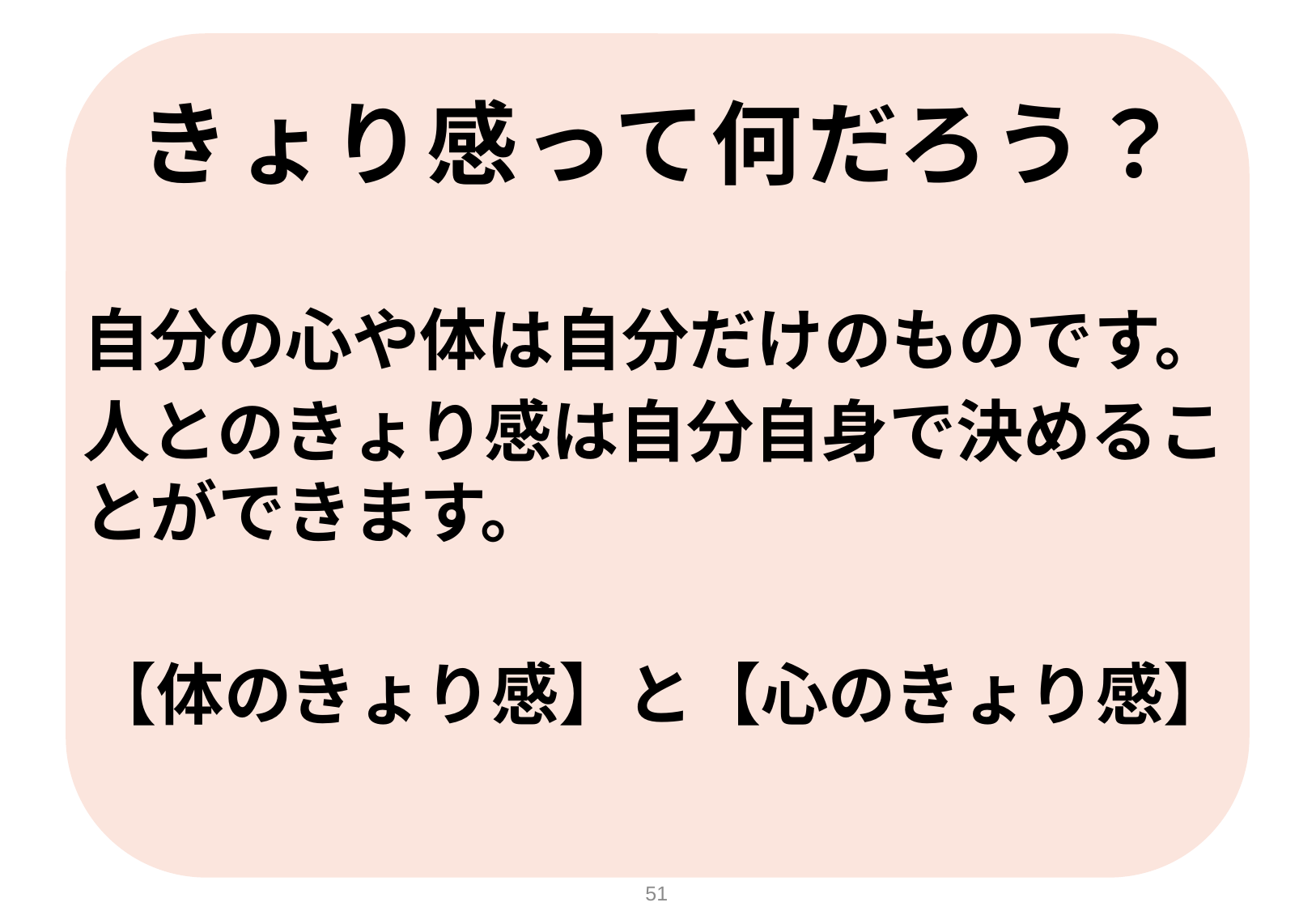

きょり感って何だろう？

自分の心や体は自分だけのものです。
人とのきょり感は自分自身で決めることができます。

【体のきょり感】と【心のきょり感】

51